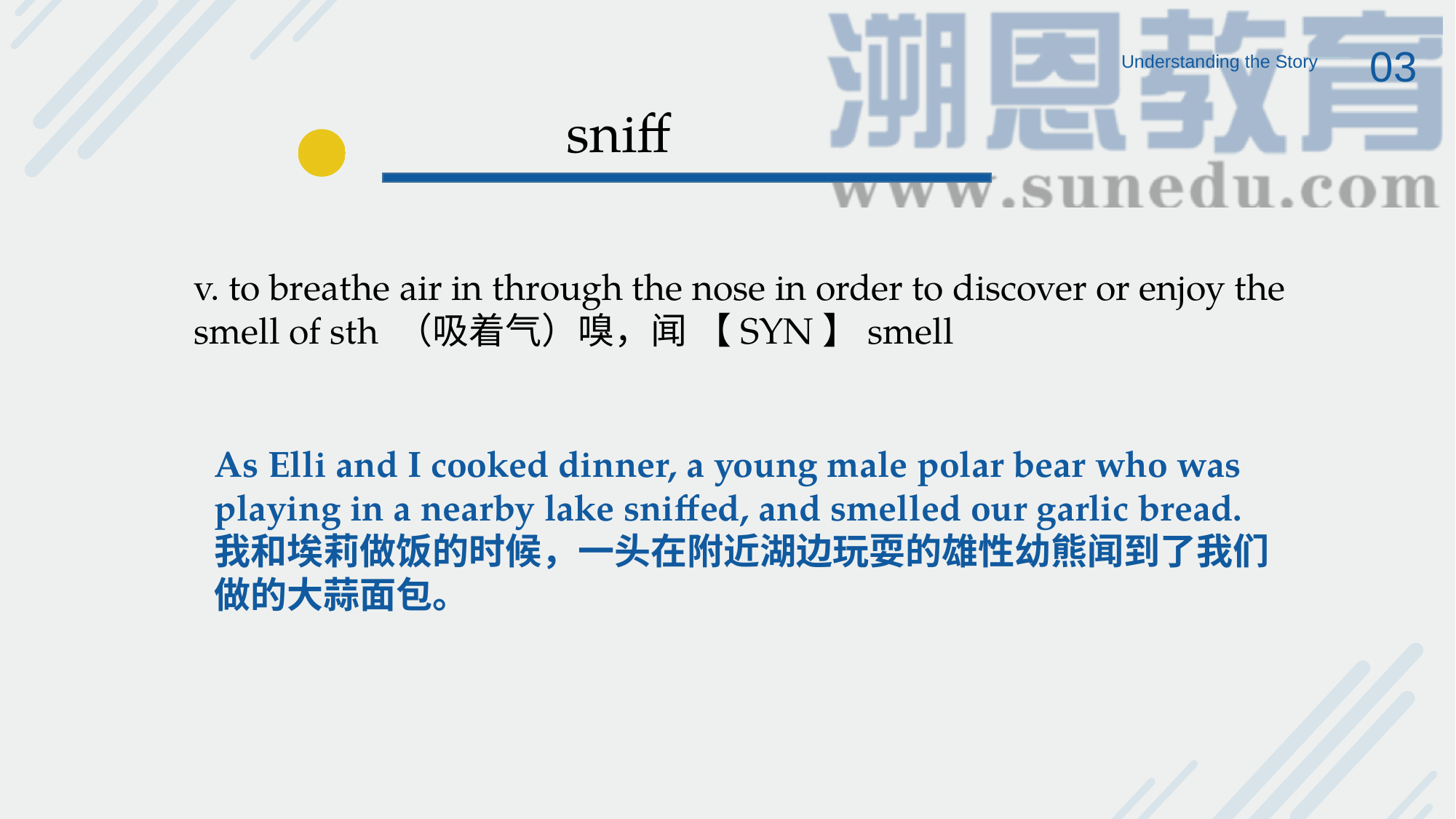

03
Understanding the Story
sniff

v. to breathe air in through the nose in order to discover or enjoy the smell of sth （吸着气）嗅，闻 【SYN】smell
As Elli and I cooked dinner, a young male polar bear who was playing in a nearby lake sniffed, and smelled our garlic bread.
我和埃莉做饭的时候，一头在附近湖边玩耍的雄性幼熊闻到了我们做的大蒜面包。